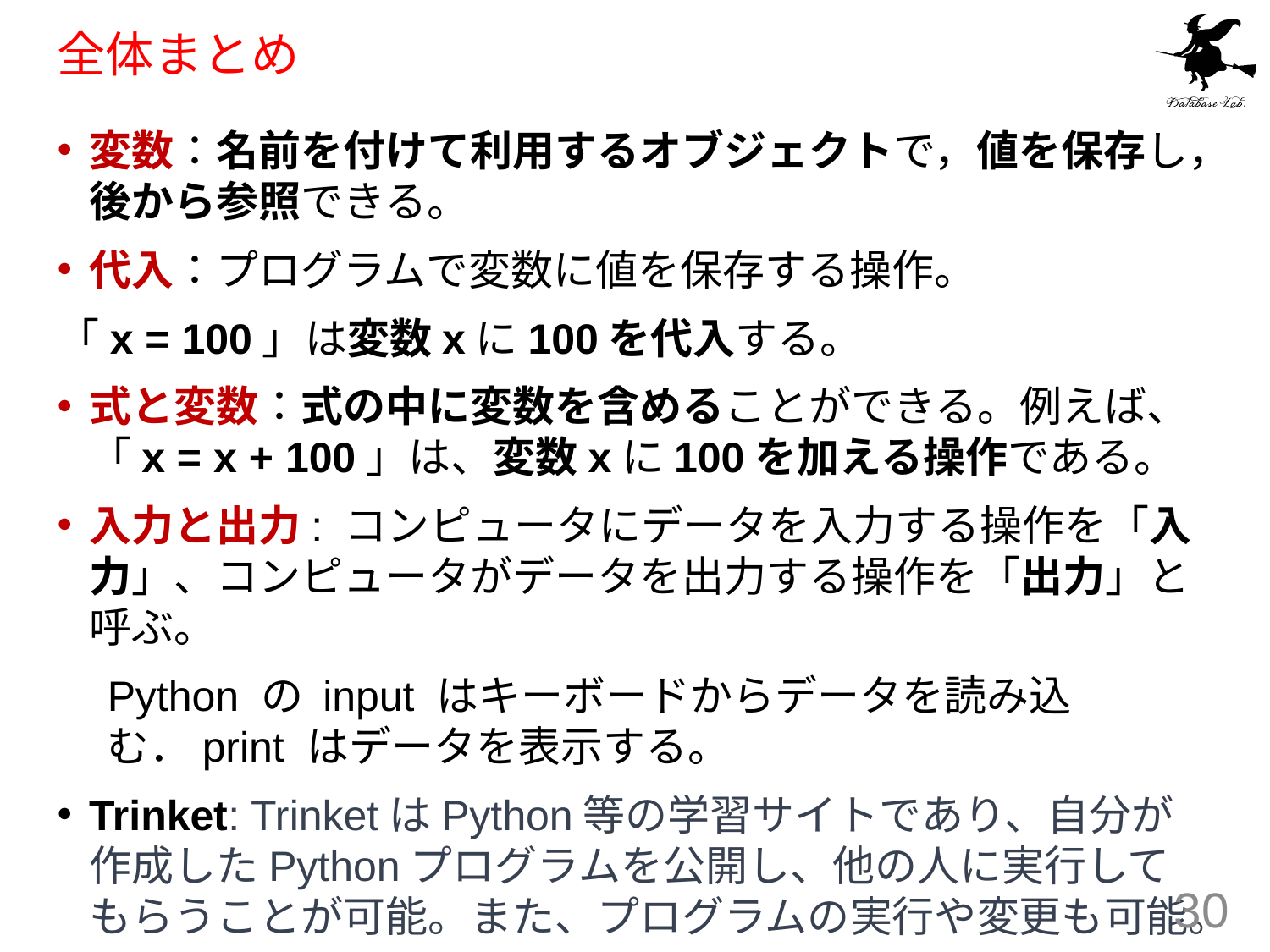

# 全体まとめ
変数：名前を付けて利用するオブジェクトで，値を保存し，後から参照できる。
代入：プログラムで変数に値を保存する操作。
「x = 100」は変数xに100を代入する。
式と変数：式の中に変数を含めることができる。例えば、「x = x + 100」は、変数xに100を加える操作である。
入力と出力: コンピュータにデータを入力する操作を「入力」、コンピュータがデータを出力する操作を「出力」と呼ぶ。
Python の input はキーボードからデータを読み込む．print はデータを表示する。
Trinket: TrinketはPython等の学習サイトであり、自分が作成したPythonプログラムを公開し、他の人に実行してもらうことが可能。また、プログラムの実行や変更も可能。
30